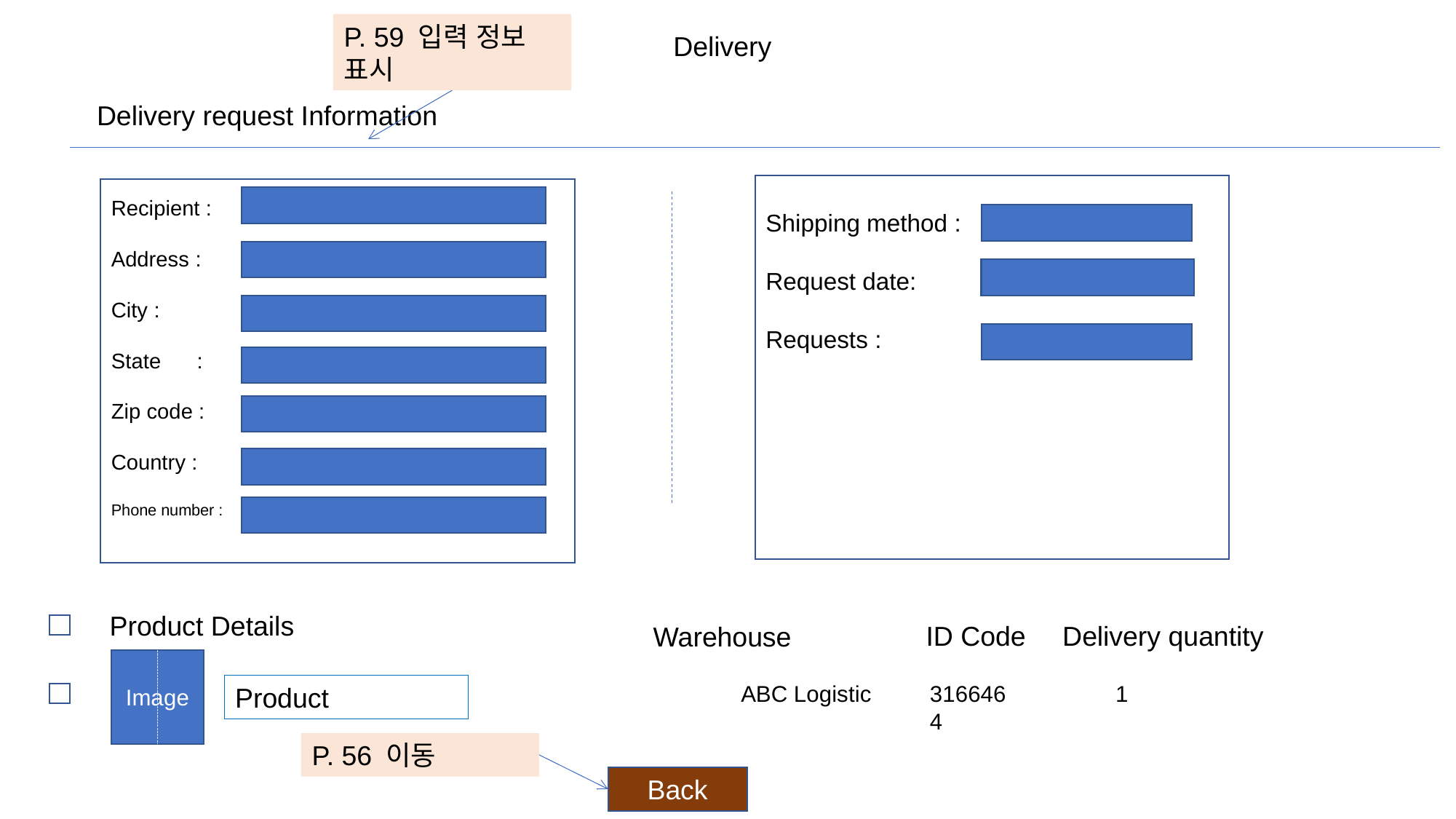

P. 59 입력 정보 표시
Delivery
Delivery request Information
Shipping method :

Request date:

Requests :

Recipient :

Address :

City :

State      :

Zip code :

Country :

Phone number :

Product Details
ID Code
Delivery quantity
Warehouse

Image
ABC Logistic
3166464
1
Product

P. 56 이동
Back